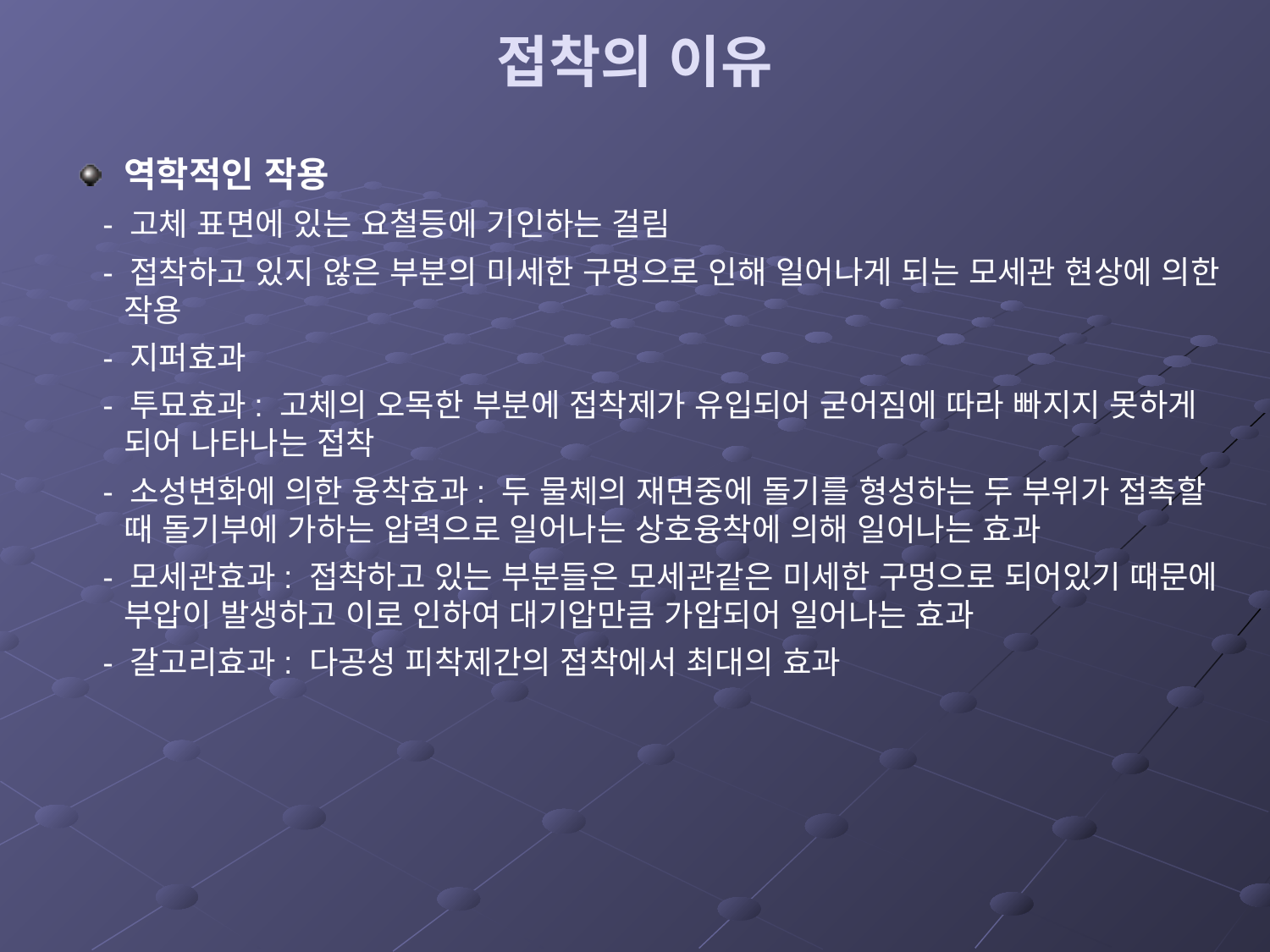

# 접착의 이유
역학적인 작용
   - 고체 표면에 있는 요철등에 기인하는 걸림
   - 접착하고 있지 않은 부분의 미세한 구멍으로 인해 일어나게 되는 모세관 현상에 의한 작용
   - 지퍼효과
   - 투묘효과: 고체의 오목한 부분에 접착제가 유입되어 굳어짐에 따라 빠지지 못하게 되어 나타나는 접착
   - 소성변화에 의한 융착효과: 두 물체의 재면중에 돌기를 형성하는 두 부위가 접촉할 때 돌기부에 가하는 압력으로 일어나는 상호융착에 의해 일어나는 효과
   - 모세관효과: 접착하고 있는 부분들은 모세관같은 미세한 구멍으로 되어있기 때문에 부압이 발생하고 이로 인하여 대기압만큼 가압되어 일어나는 효과
   - 갈고리효과: 다공성 피착제간의 접착에서 최대의 효과